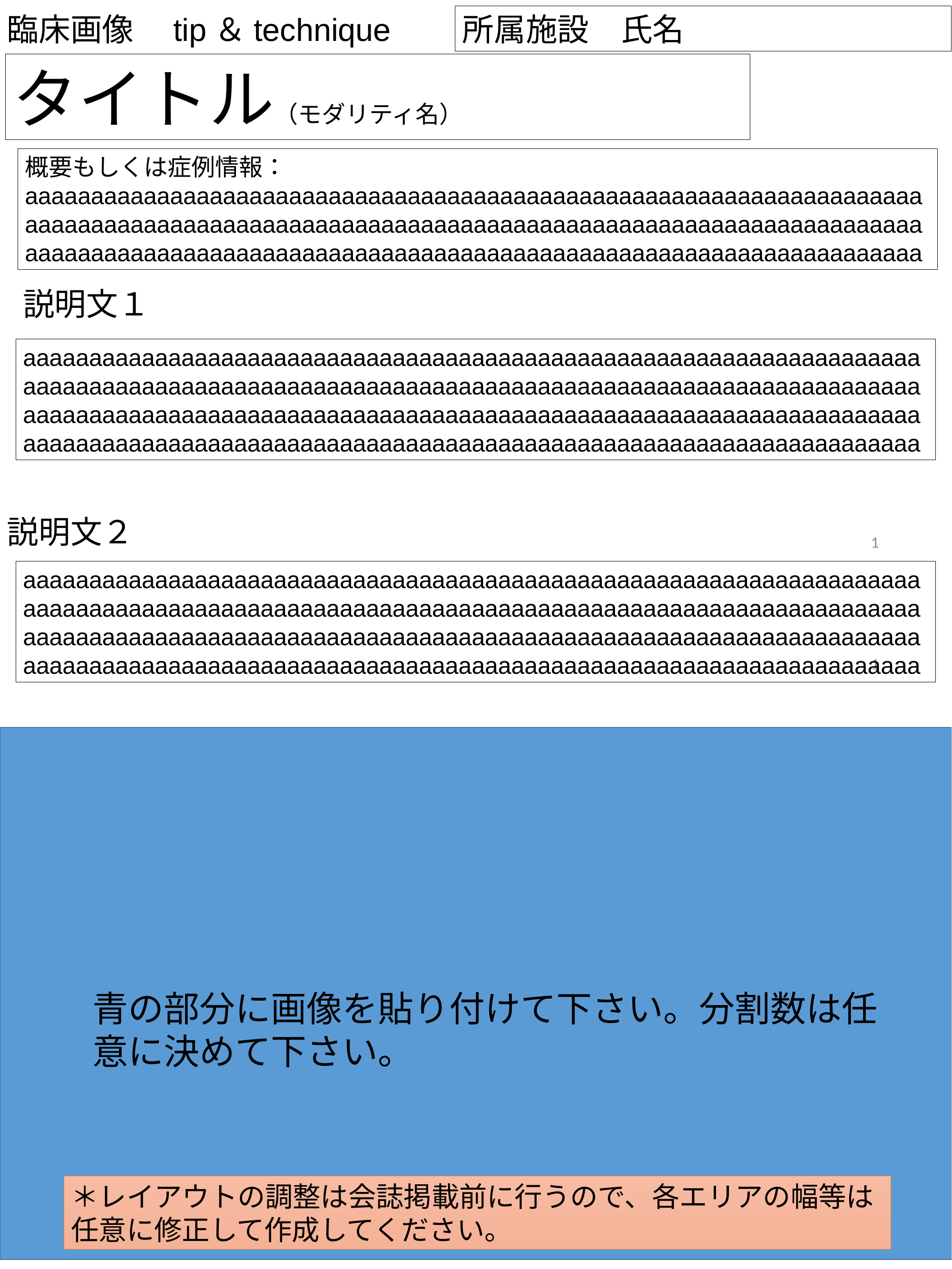

臨床画像　tip＆technique
所属施設　氏名
タイトル（モダリティ名）
概要もしくは症例情報：aaaaaaaaaaaaaaaaaaaaaaaaaaaaaaaaaaaaaaaaaaaaaaaaaaaaaaaaaaaaaaaaaaaaaaaaaaaaaaaaaaaaaaaaaaaaaaaaaaaaaaaaaaaaaaaaaaaaaaaaaaaaaaaaaaaaaaaaaaaaaaaaaaaaaaaaaaaaaaaaaaaaaaaaaaaaaaaaaaaaaaaaaaaaaaaaaaaaaaaaaaaa
説明文１
aaaaaaaaaaaaaaaaaaaaaaaaaaaaaaaaaaaaaaaaaaaaaaaaaaaaaaaaaaaaaaaaaaaaaaaaaaaaaaaaaaaaaaaaaaaaaaaaaaaaaaaaaaaaaaaaaaaaaaaaaaaaaaaaaaaaaaaaaaaaaaaaaaaaaaaaaaaaaaaaaaaaaaaaaaaaaaaaaaaaaaaaaaaaaaaaaaaaaaaaaaaaaaaaaaaaaaaaaaaaaaaaaaaaaaaaaaaaaaaaaaaaaaaaaaaaaaaaaaaaaaaaaaaaaaaa
1
説明文２
aaaaaaaaaaaaaaaaaaaaaaaaaaaaaaaaaaaaaaaaaaaaaaaaaaaaaaaaaaaaaaaaaaaaaaaaaaaaaaaaaaaaaaaaaaaaaaaaaaaaaaaaaaaaaaaaaaaaaaaaaaaaaaaaaaaaaaaaaaaaaaaaaaaaaaaaaaaaaaaaaaaaaaaaaaaaaaaaaaaaaaaaaaaaaaaaaaaaaaaaaaaaaaaaaaaaaaaaaaaaaaaaaaaaaaaaaaaaaaaaaaaaaaaaaaaaaaaaaaaaaaaaaaaaaaaa
1
1

青の部分に画像を貼り付けて下さい。分割数は任意に決めて下さい。
＊レイアウトの調整は会誌掲載前に行うので、各エリアの幅等は任意に修正して作成してください。